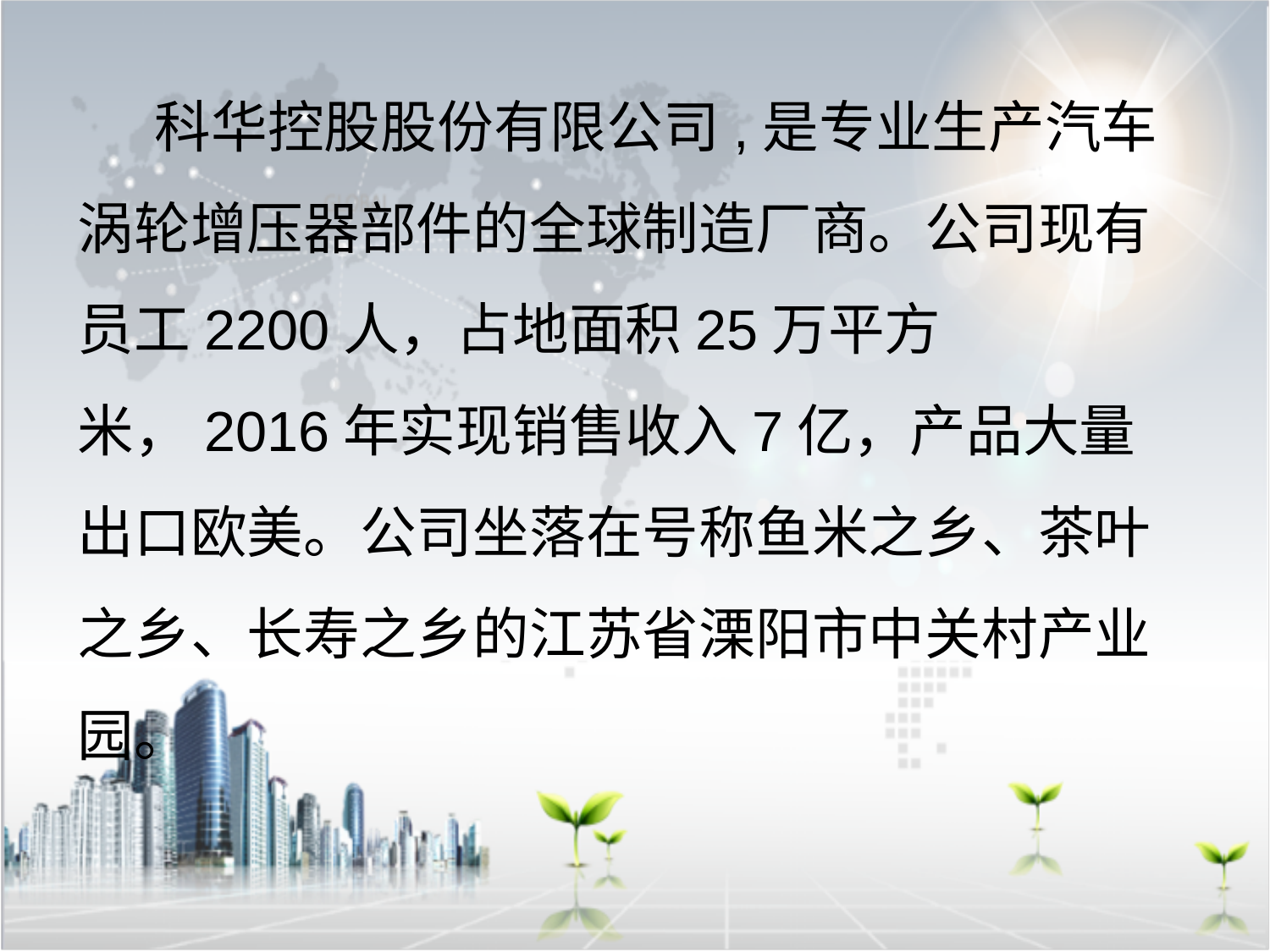

# 科华控股股份有限公司,是专业生产汽车涡轮增压器部件的全球制造厂商。公司现有员工2200人，占地面积25万平方米，2016年实现销售收入7亿，产品大量出口欧美。公司坐落在号称鱼米之乡、茶叶之乡、长寿之乡的江苏省溧阳市中关村产业园。